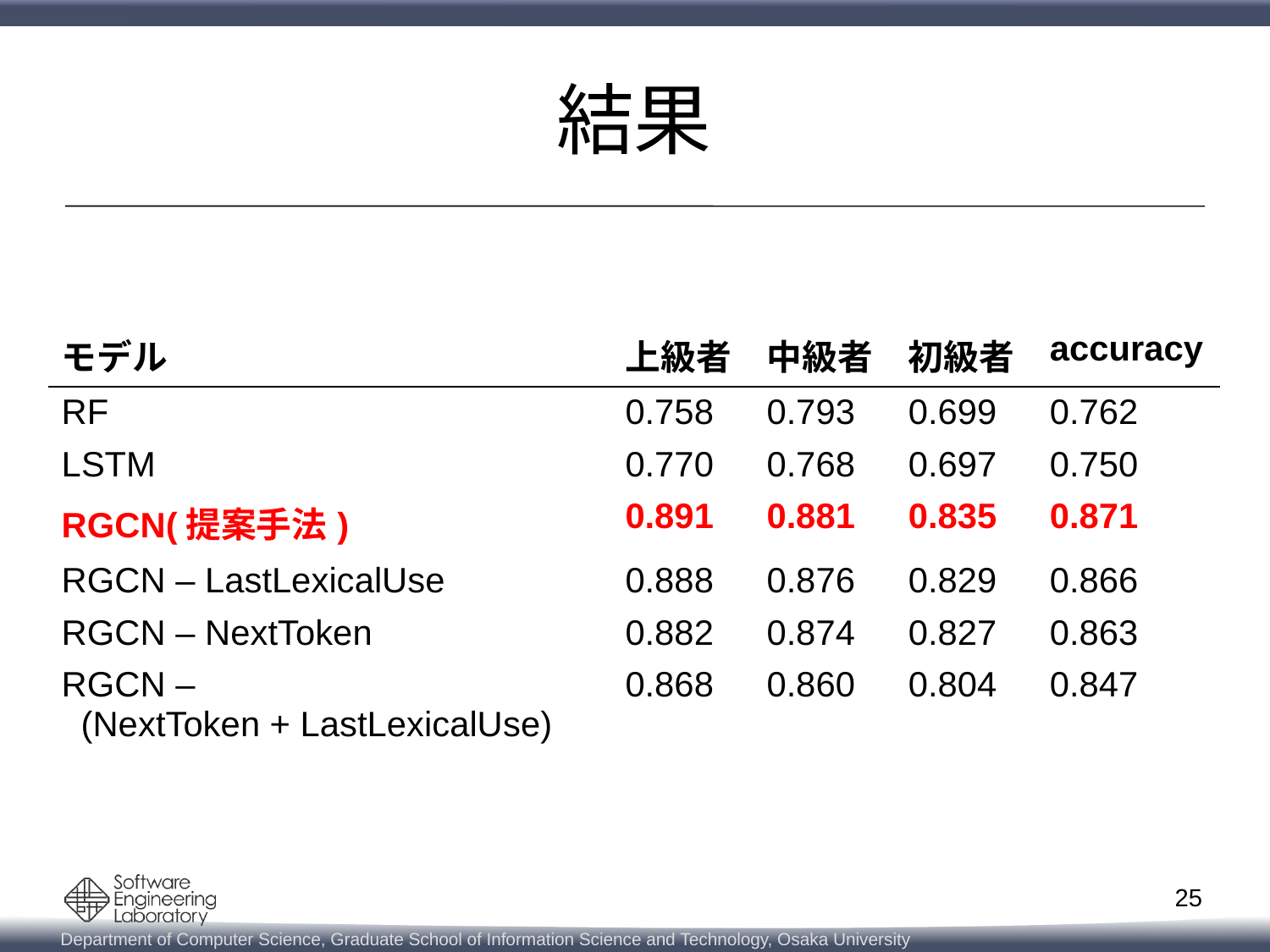

# 結果
| モデル | 上級者 | 中級者 | 初級者 | accuracy |
| --- | --- | --- | --- | --- |
| RF | 0.758 | 0.793 | 0.699 | 0.762 |
| LSTM | 0.770 | 0.768 | 0.697 | 0.750 |
| RGCN(提案手法) | 0.891 | 0.881 | 0.835 | 0.871 |
| RGCN – LastLexicalUse | 0.888 | 0.876 | 0.829 | 0.866 |
| RGCN – NextToken | 0.882 | 0.874 | 0.827 | 0.863 |
| RGCN – (NextToken + LastLexicalUse) | 0.868 | 0.860 | 0.804 | 0.847 |
25